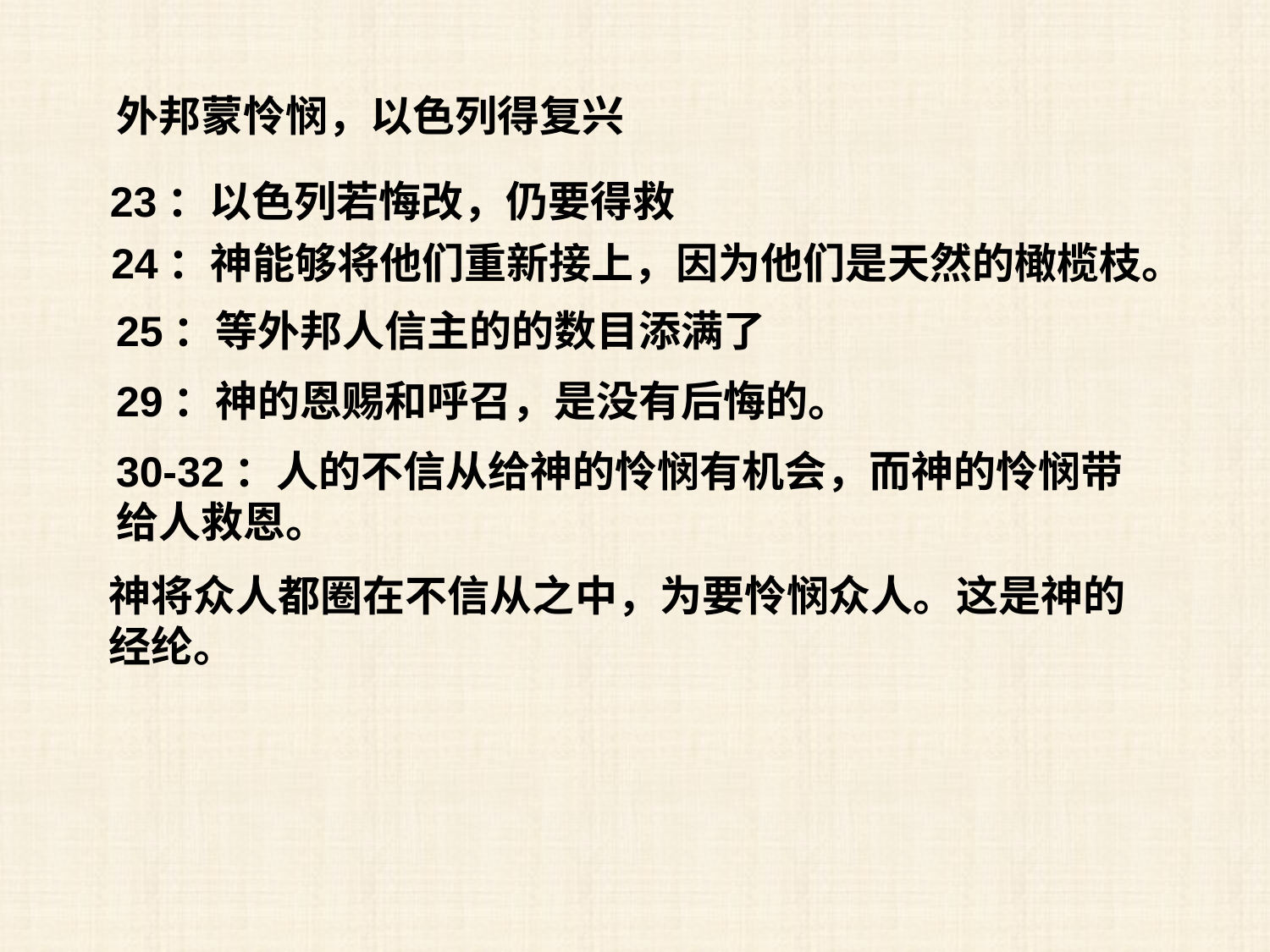

外邦蒙怜悯，以色列得复兴
23：以色列若悔改，仍要得救
24：神能够将他们重新接上，因为他们是天然的橄榄枝。
25：等外邦人信主的的数目添满了
29：神的恩赐和呼召，是没有后悔的。
30-32：人的不信从给神的怜悯有机会，而神的怜悯带给人救恩。
神将众人都圈在不信从之中，为要怜悯众人。这是神的经纶。